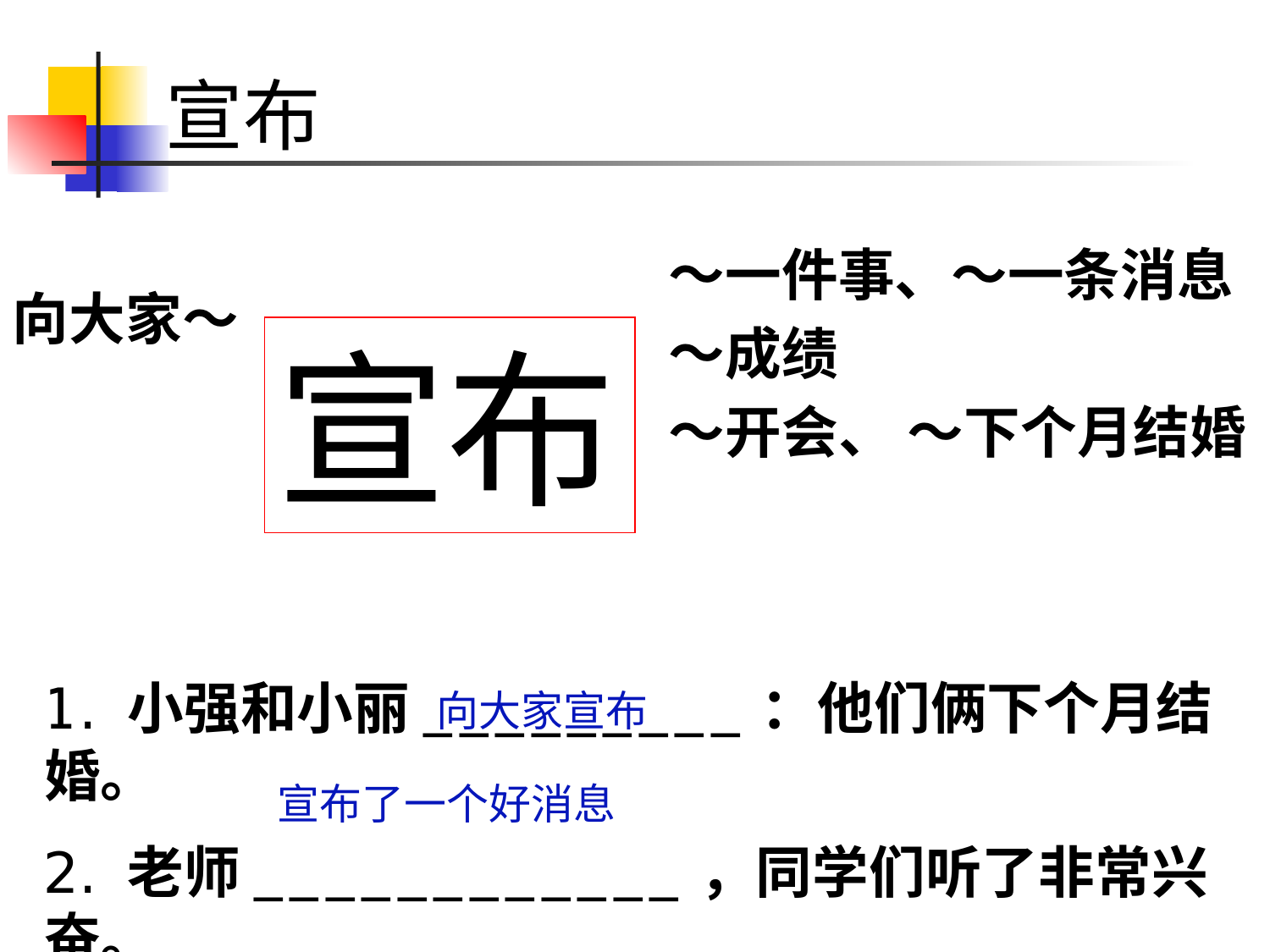

# 宣布
～一件事、～一条消息
～成绩
～开会、 ～下个月结婚
向大家～
宣布
1. 小强和小丽_________：他们俩下个月结婚。
2. 老师____________，同学们听了非常兴奋。
向大家宣布
宣布了一个好消息